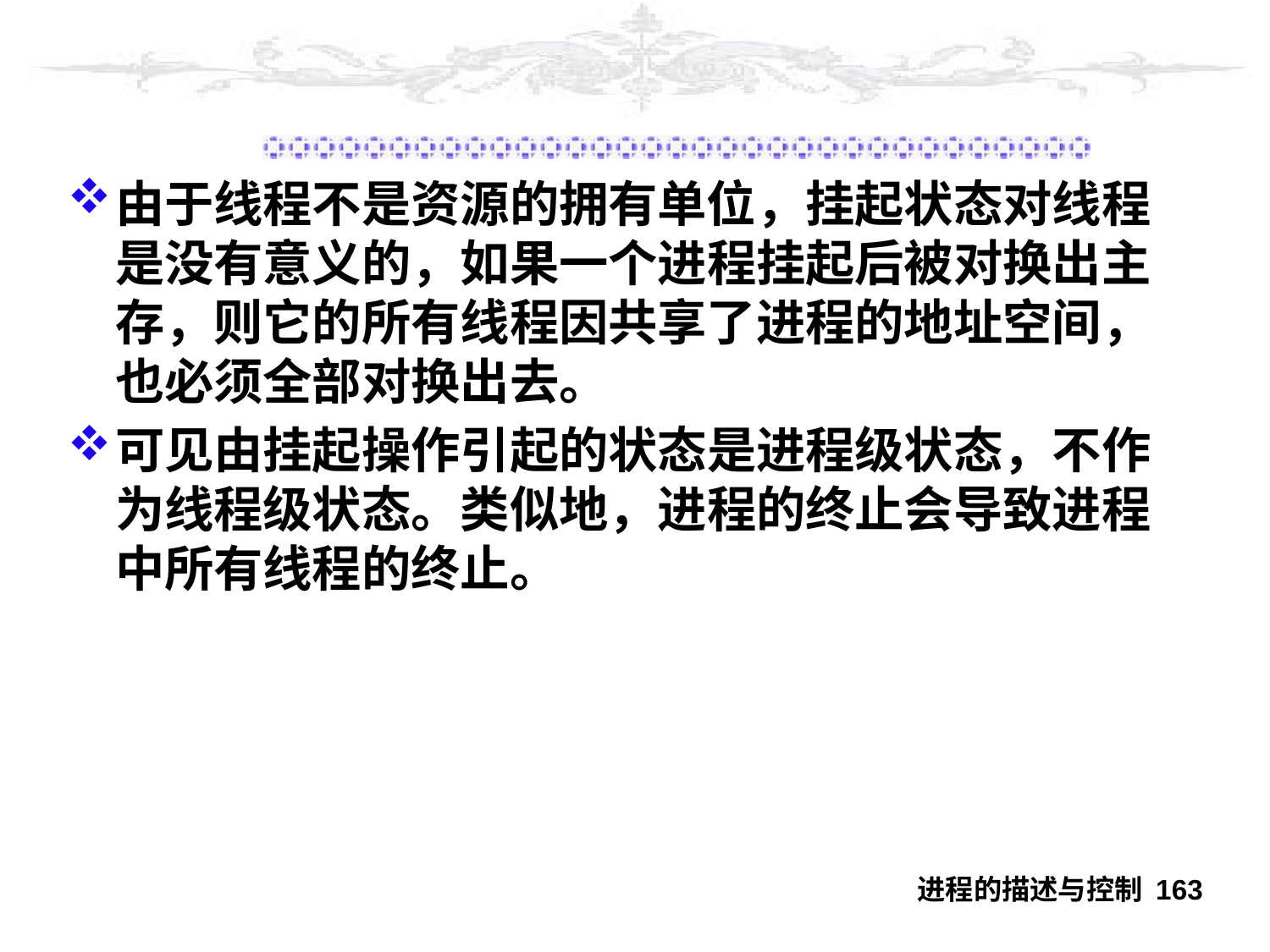

#
由于线程不是资源的拥有单位，挂起状态对线程是没有意义的，如果一个进程挂起后被对换出主存，则它的所有线程因共享了进程的地址空间，也必须全部对换出去。
可见由挂起操作引起的状态是进程级状态，不作为线程级状态。类似地，进程的终止会导致进程中所有线程的终止。